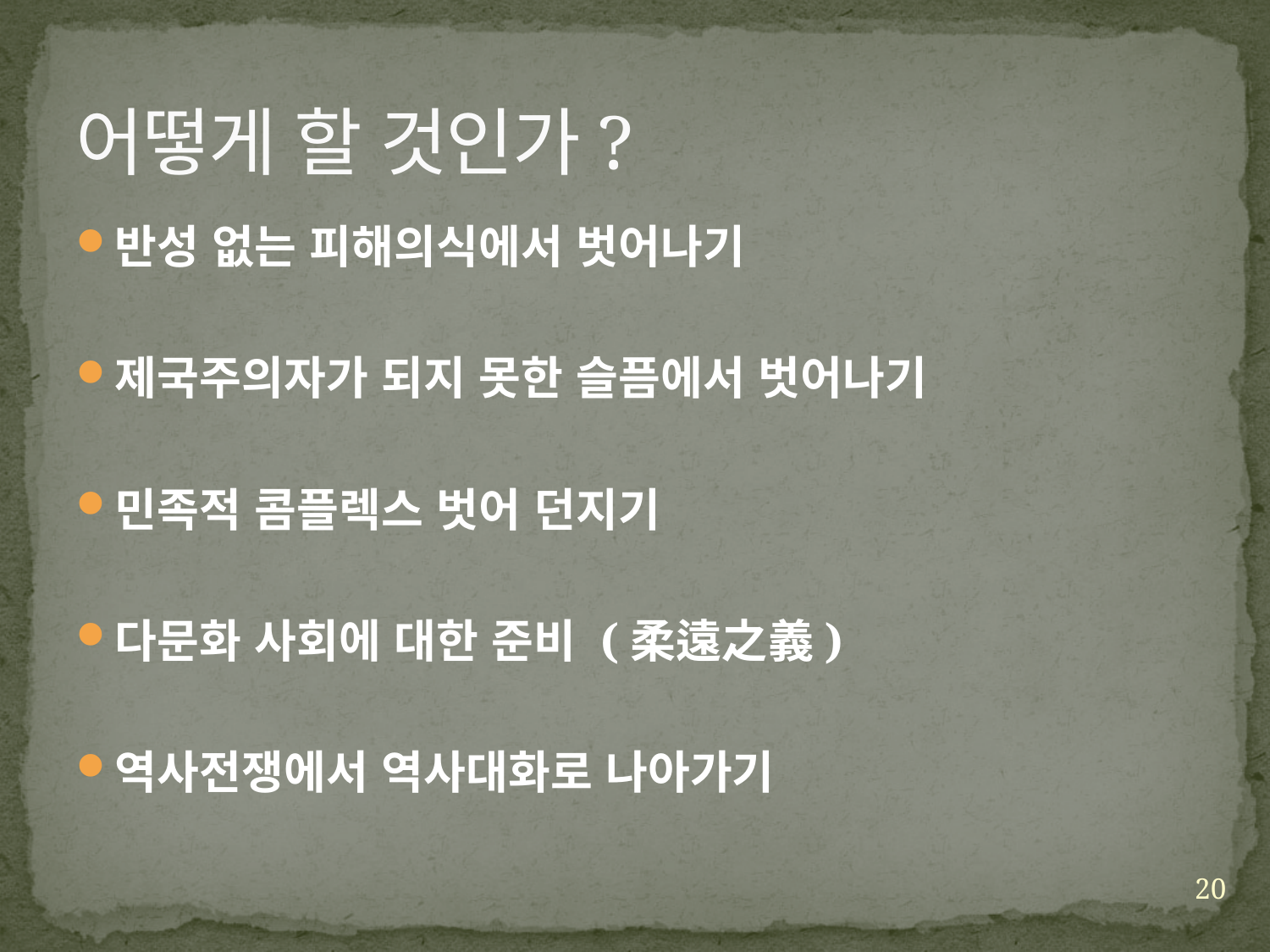

# 어떻게 할 것인가?
반성 없는 피해의식에서 벗어나기

제국주의자가 되지 못한 슬픔에서 벗어나기

민족적 콤플렉스 벗어 던지기

다문화 사회에 대한 준비 (柔遠之義)

역사전쟁에서 역사대화로 나아가기
20